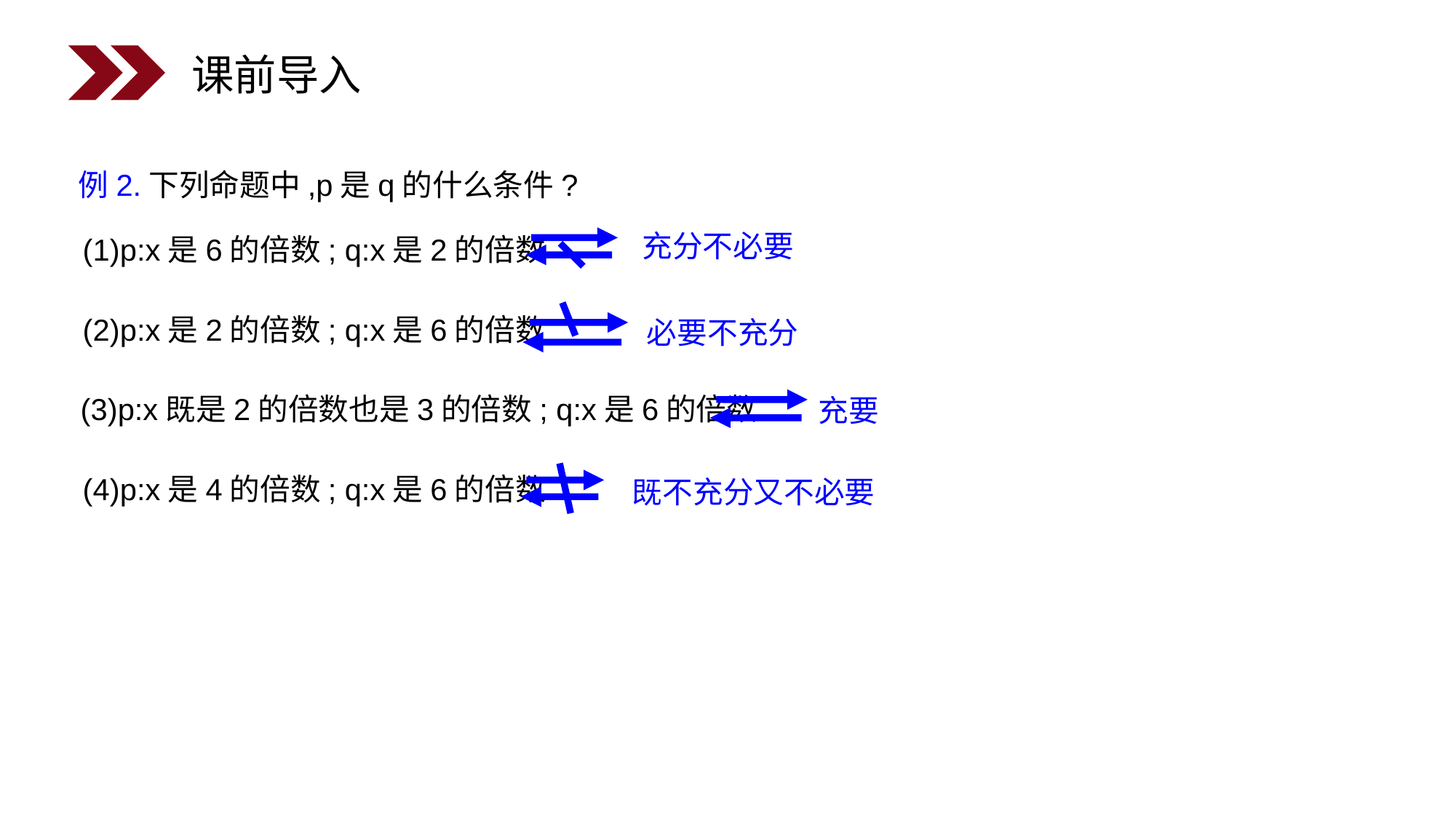

课前导入
例2.下列命题中,p是q的什么条件?
充分不必要
(1)p:x是6的倍数; q:x是2的倍数

(2)p:x是2的倍数; q:x是6的倍数
必要不充分
(3)p:x既是2的倍数也是3的倍数; q:x是6的倍数
充要

(4)p:x是4的倍数; q:x是6的倍数
既不充分又不必要